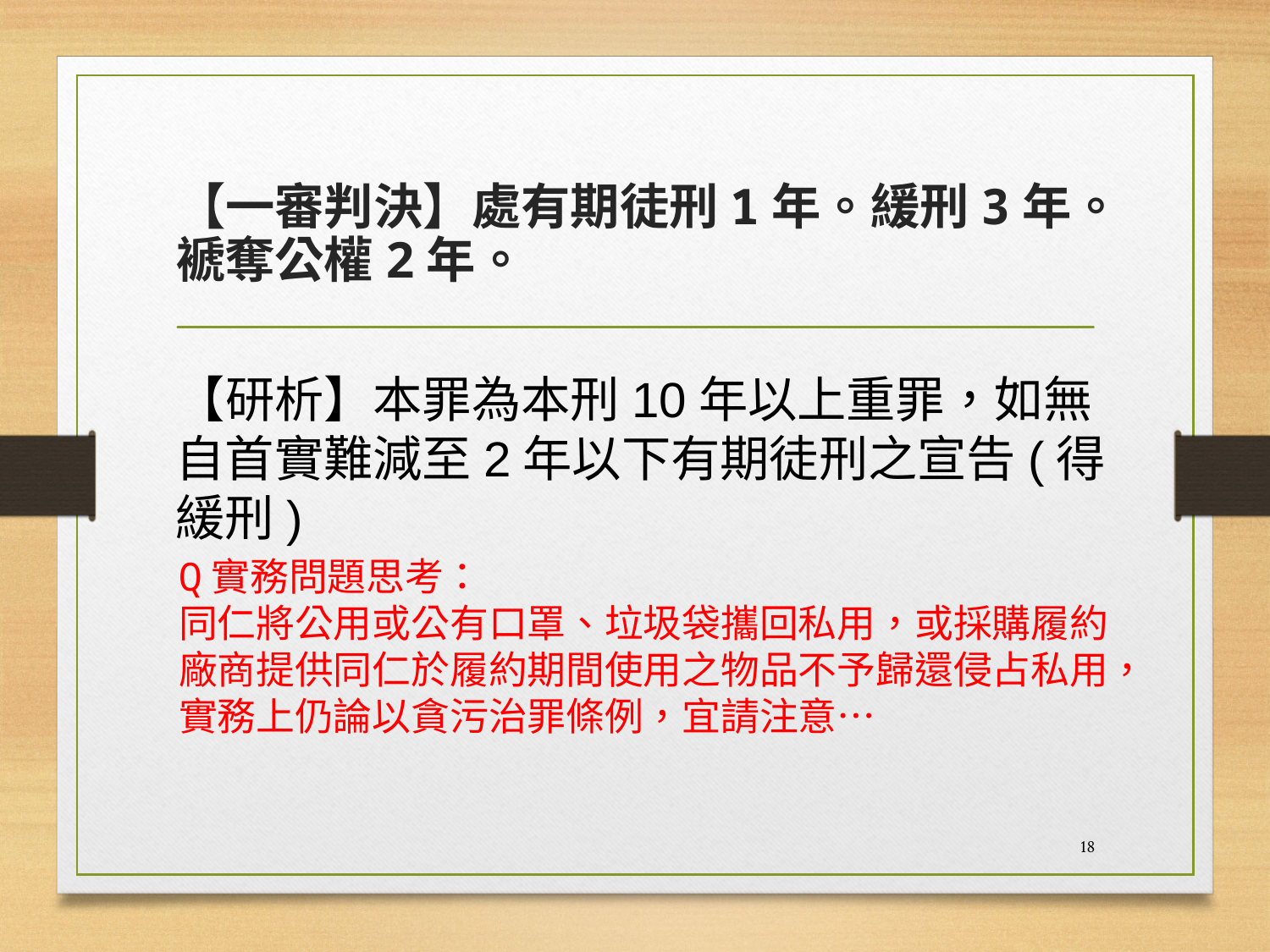

# 【一審判決】處有期徒刑1年。緩刑3年。褫奪公權2年。
【研析】本罪為本刑10年以上重罪，如無自首實難減至2年以下有期徒刑之宣告(得緩刑)
Q實務問題思考：
同仁將公用或公有口罩、垃圾袋攜回私用，或採購履約廠商提供同仁於履約期間使用之物品不予歸還侵占私用，實務上仍論以貪污治罪條例，宜請注意…
18